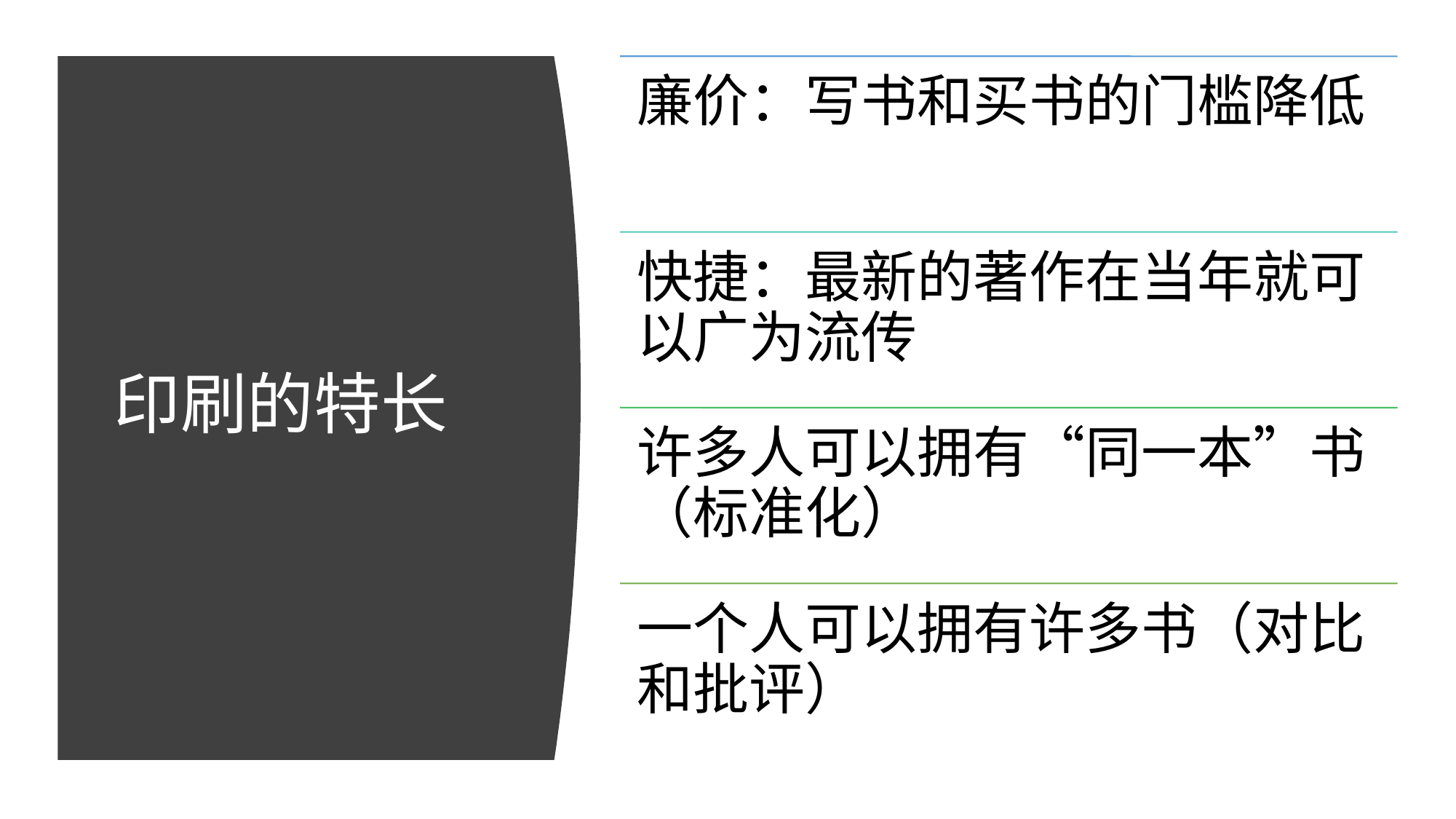

廉价：写书和买书的门槛降低
快捷：最新的著作在当年就可以广为流传
许多人可以拥有“同一本”书（标准化）
一个人可以拥有许多书（对比和批评）

# 印刷的特长